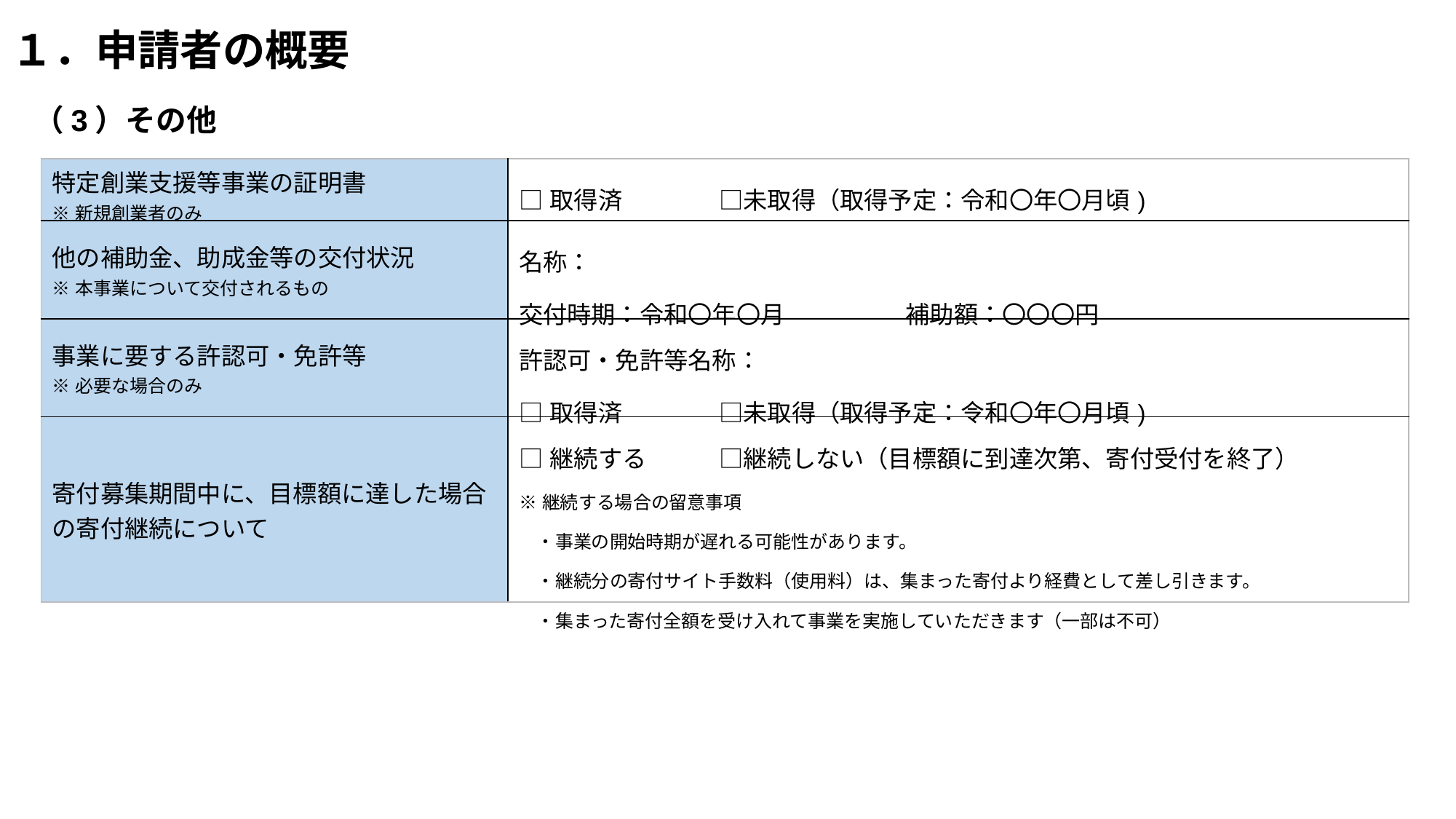

# １．申請者の概要
（3）その他
| 特定創業支援等事業の証明書 ※新規創業者のみ | □取得済　　　　□未取得（取得予定：令和〇年〇月頃) |
| --- | --- |
| 他の補助金、助成金等の交付状況 ※本事業について交付されるもの | 名称：　　　　　　　　　　　　　　　　　　　　　　　 交付時期：令和〇年〇月　　　　　補助額：〇〇〇円 |
| 事業に要する許認可・免許等 ※必要な場合のみ | 許認可・免許等名称： □取得済　　　　□未取得（取得予定：令和〇年〇月頃) |
| 寄付募集期間中に、目標額に達した場合の寄付継続について | □継続する　　　□継続しない（目標額に到達次第、寄付受付を終了） ※継続する場合の留意事項 　・事業の開始時期が遅れる可能性があります。 　・継続分の寄付サイト手数料（使用料）は、集まった寄付より経費として差し引きます。 　・集まった寄付全額を受け入れて事業を実施していただきます（一部は不可） |